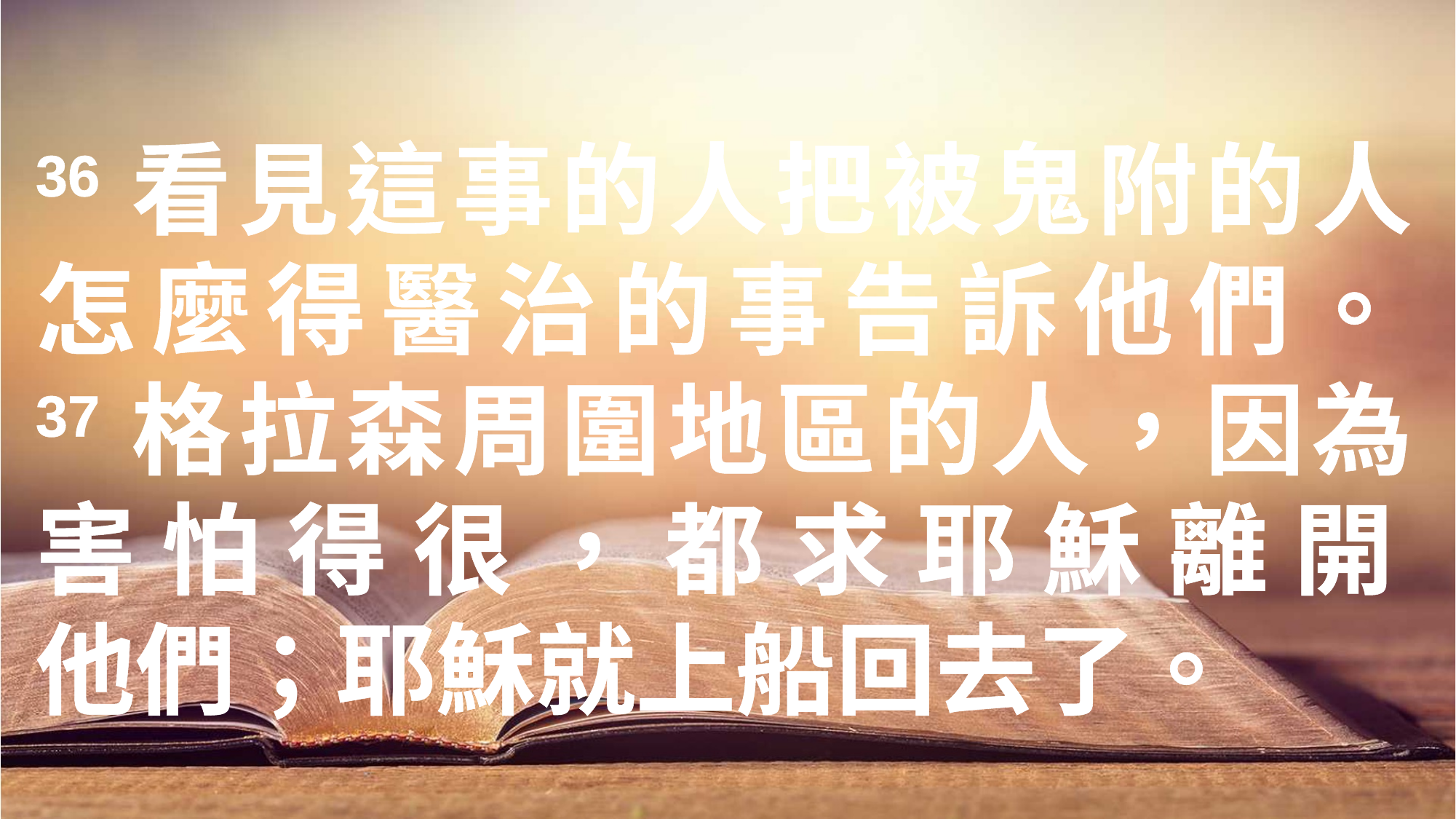

36看見這事的人把被鬼附的人
怎麼得醫治的事告訴他們。
37格拉森周圍地區的人，因為
害怕得很，都求耶穌離開
他們；耶穌就上船回去了。